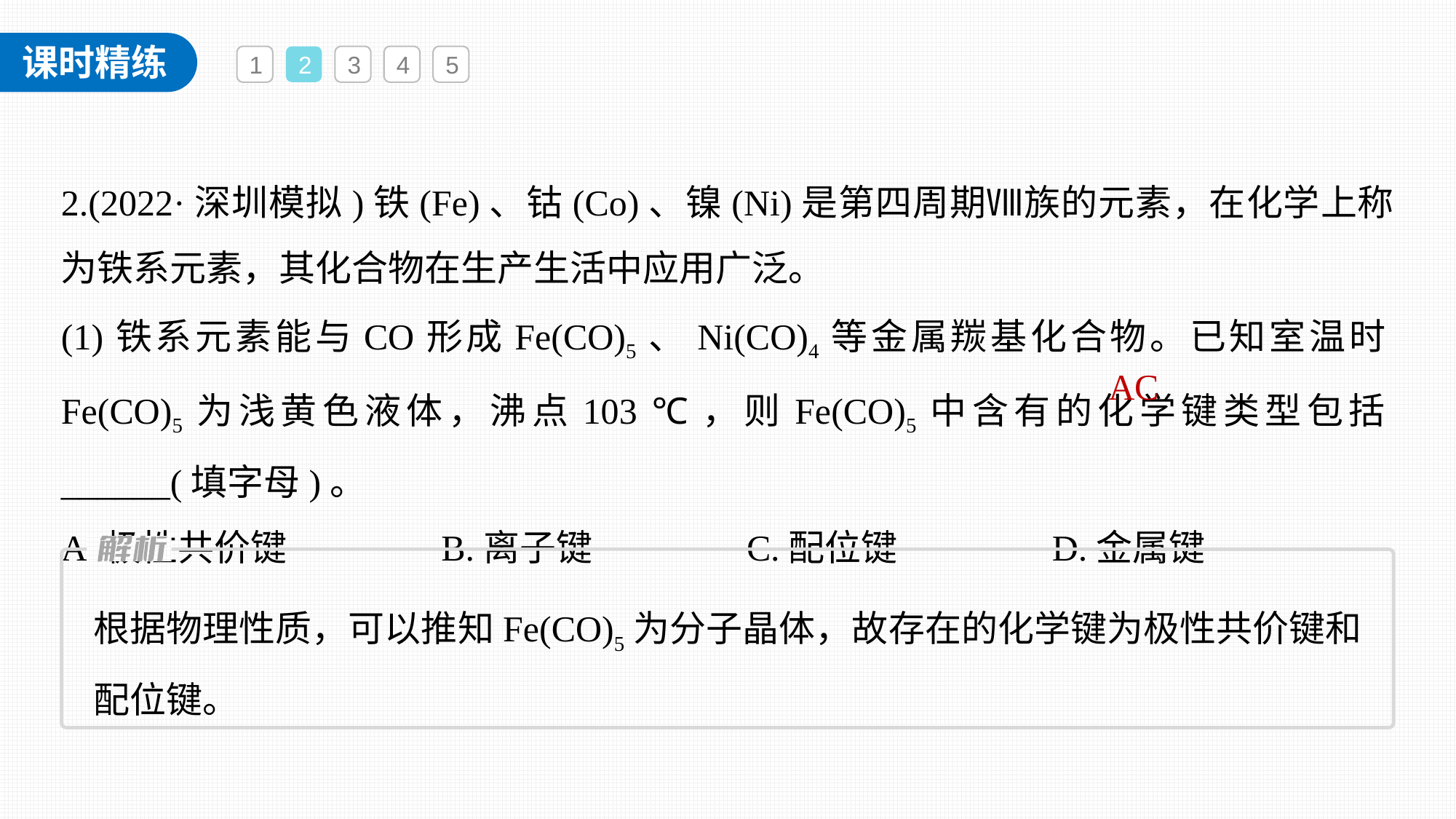

1
2
3
4
5
2.(2022·深圳模拟)铁(Fe)、钴(Co)、镍(Ni)是第四周期Ⅷ族的元素，在化学上称为铁系元素，其化合物在生产生活中应用广泛。
(1)铁系元素能与CO形成Fe(CO)5、Ni(CO)4等金属羰基化合物。已知室温时Fe(CO)5为浅黄色液体，沸点103 ℃，则Fe(CO)5中含有的化学键类型包括______(填字母)。
A.极性共价键　　　　B.离子键　　　　C.配位键　　　　D.金属键
AC

根据物理性质，可以推知Fe(CO)5为分子晶体，故存在的化学键为极性共价键和配位键。